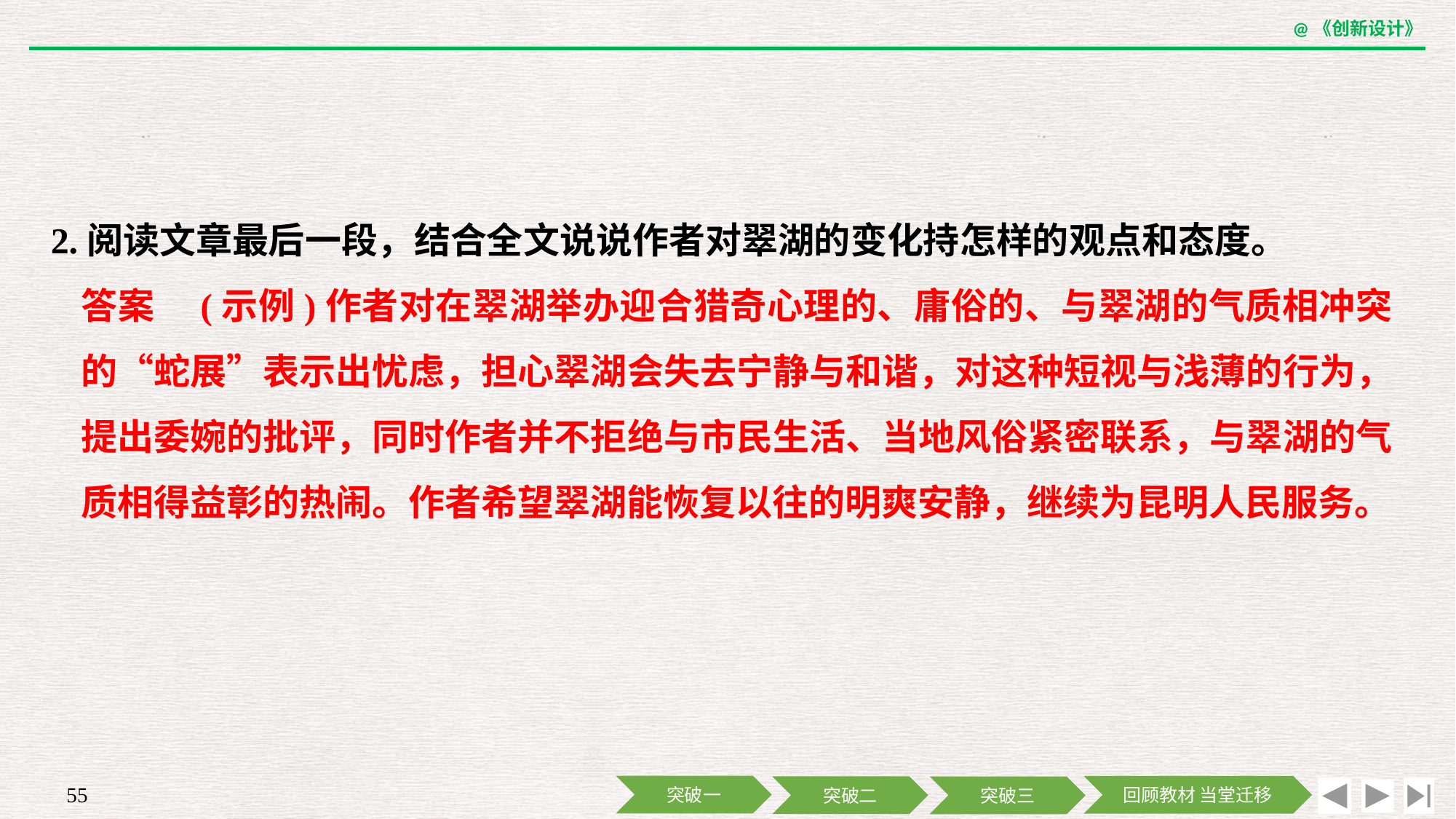

2.阅读文章最后一段，结合全文说说作者对翠湖的变化持怎样的观点和态度。
	答案　(示例)作者对在翠湖举办迎合猎奇心理的、庸俗的、与翠湖的气质相冲突的“蛇展”表示出忧虑，担心翠湖会失去宁静与和谐，对这种短视与浅薄的行为，提出委婉的批评，同时作者并不拒绝与市民生活、当地风俗紧密联系，与翠湖的气质相得益彰的热闹。作者希望翠湖能恢复以往的明爽安静，继续为昆明人民服务。